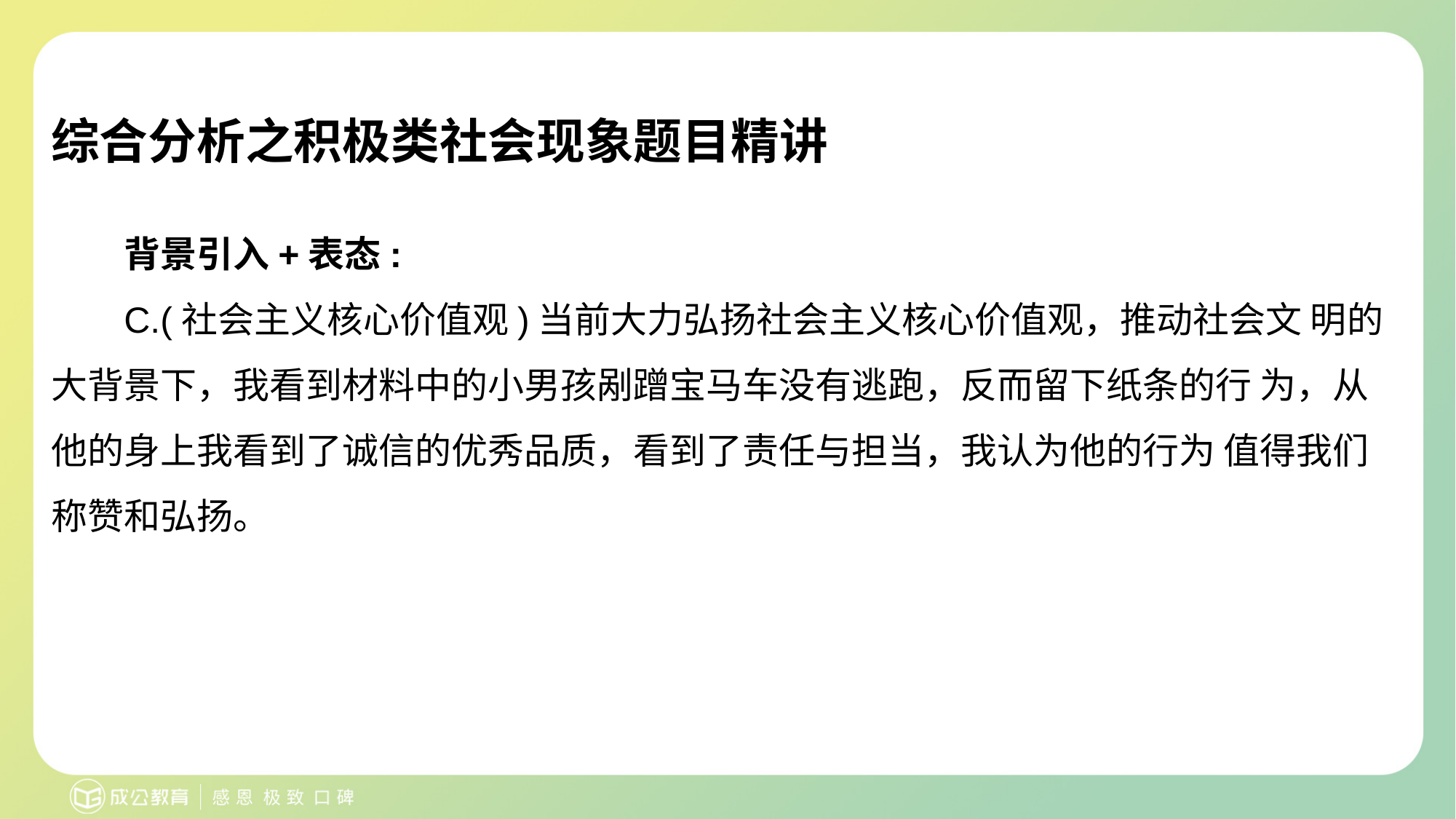

# 综合分析之积极类社会现象题目精讲

背景引入+表态:
C.(社会主义核心价值观)当前大力弘扬社会主义核心价值观，推动社会文 明的大背景下，我看到材料中的小男孩剐蹭宝马车没有逃跑，反而留下纸条的行 为，从他的身上我看到了诚信的优秀品质，看到了责任与担当，我认为他的行为 值得我们称赞和弘扬。